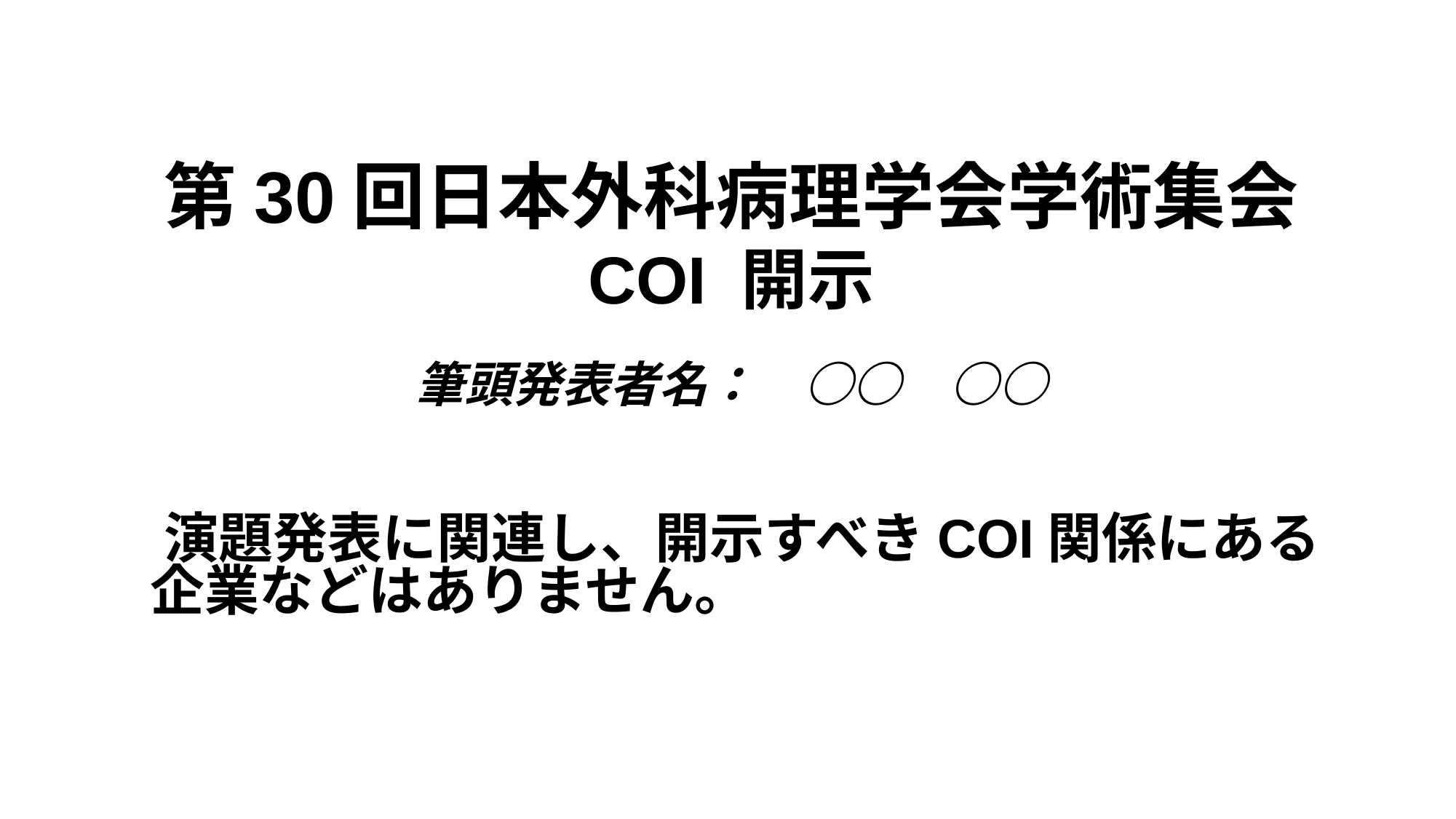

# 第30回日本外科病理学会学術集会 COI 開示 　 筆頭発表者名：　○○　○○

　演題発表に関連し、開示すべきCOI関係にある企業などはありません。